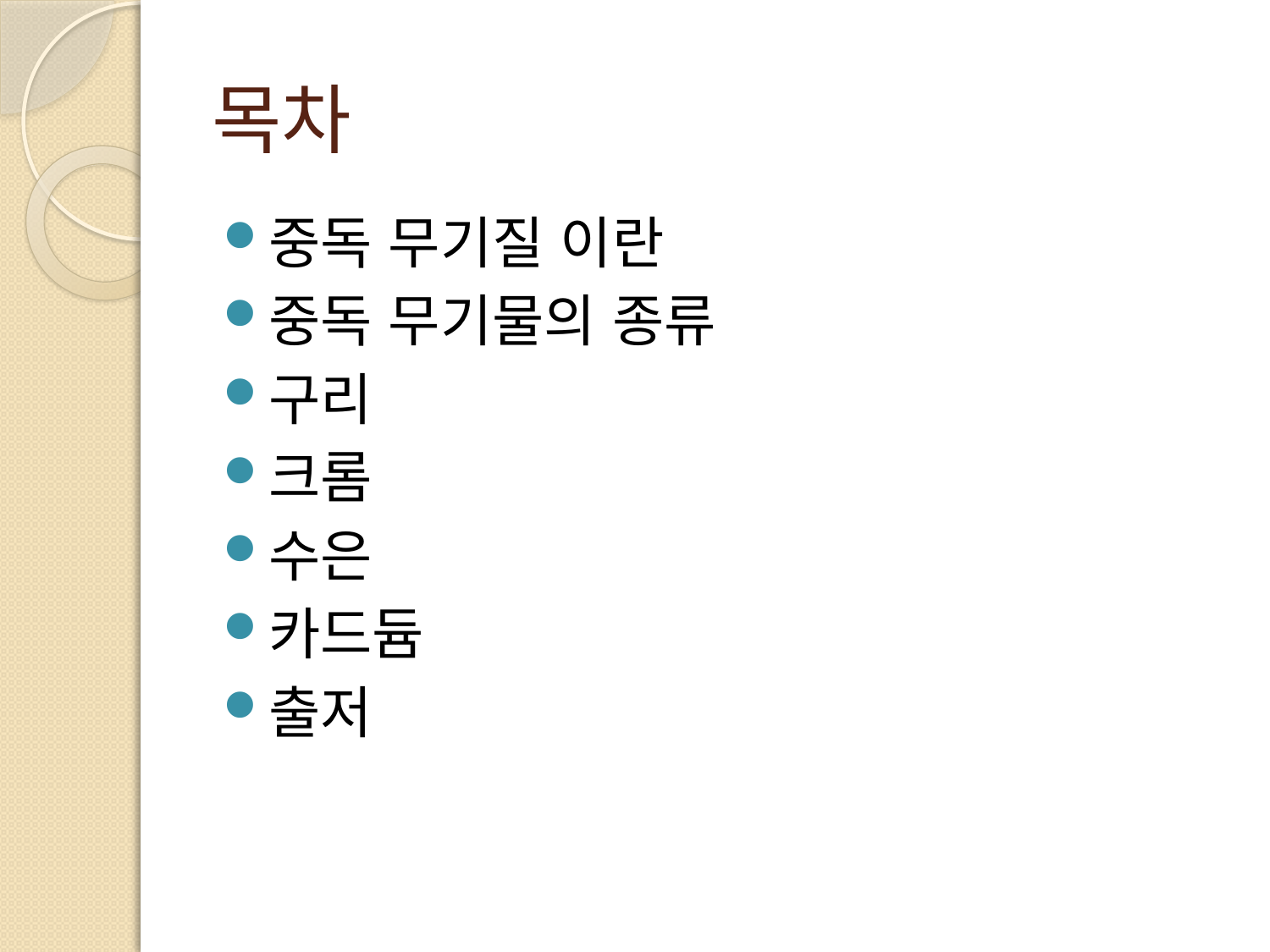

# 목차
중독 무기질 이란
중독 무기물의 종류
구리
크롬
수은
카드듐
출저